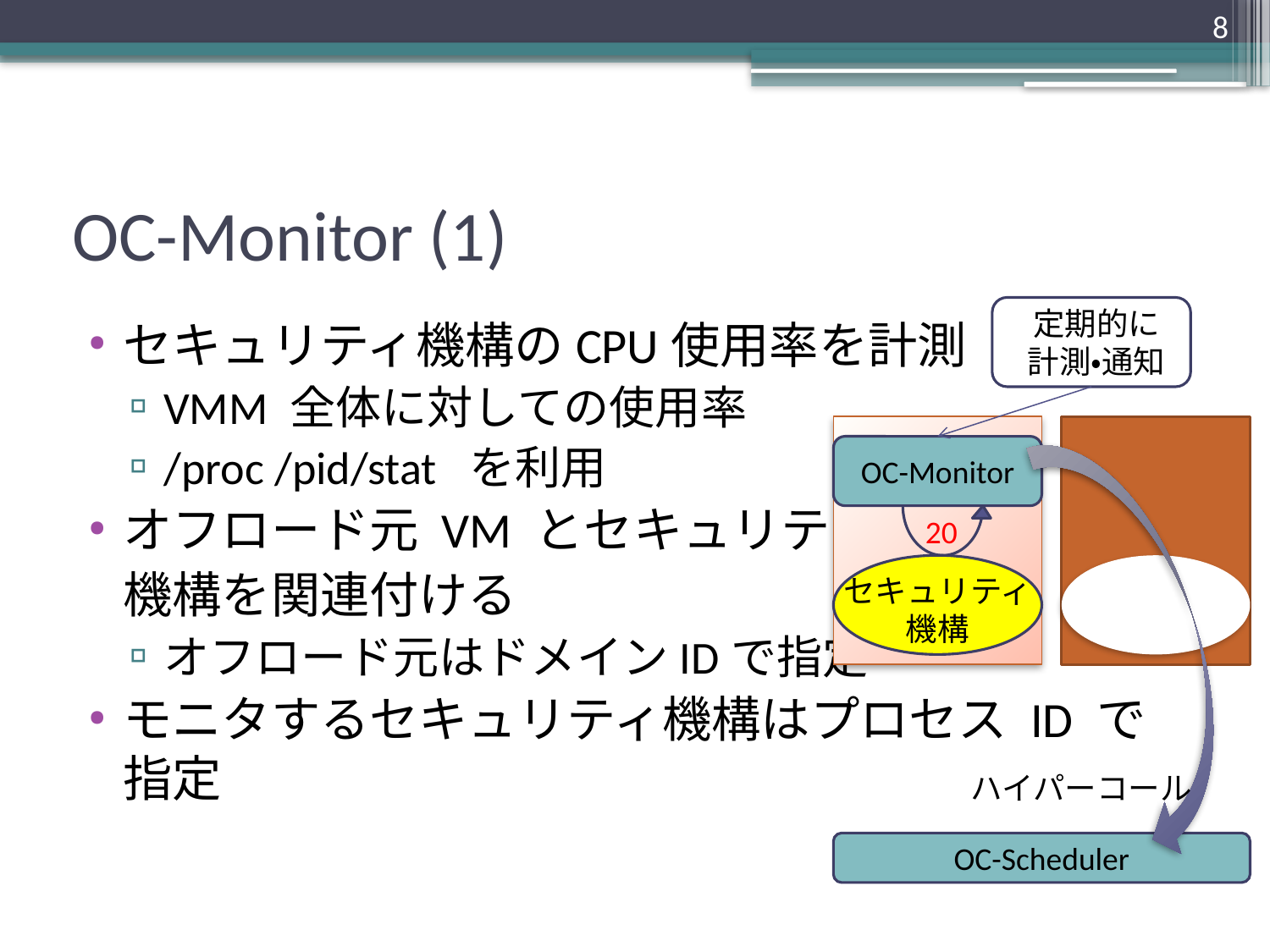

8
# OC-Monitor (1)
定期的に
計測・通知

セキュリティ機構のCPU使用率を計測
VMM 全体に対しての使用率
/proc /pid/stat  を利用
オフロード元 VM とセキュリティ
	機構を関連付ける
オフロード元はドメインIDで指定
モニタするセキュリティ機構はプロセス ID で指定

OC-Monitor

20

セキュリティ
機構
ハイパーコール
OC-Scheduler